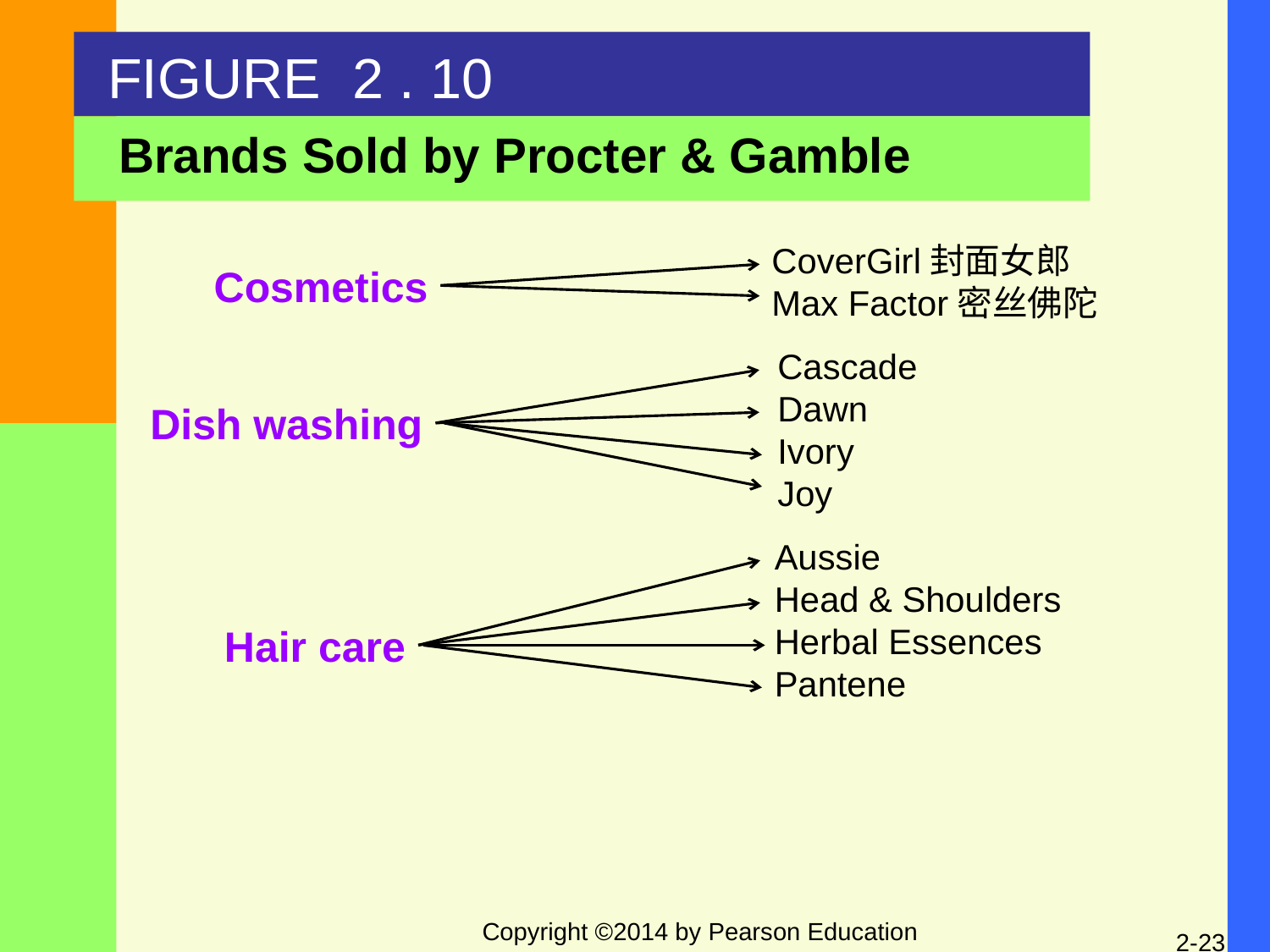

FIGURE  2 . 10

Brands Sold by Procter & Gamble
CoverGirl封面女郎
Max Factor密丝佛陀
Cosmetics
Cascade
Dawn
Ivory
Joy
Dish washing

Aussie
Head & Shoulders
Herbal Essences
Pantene
Hair care
Copyright ©2014 by Pearson Education
2-23